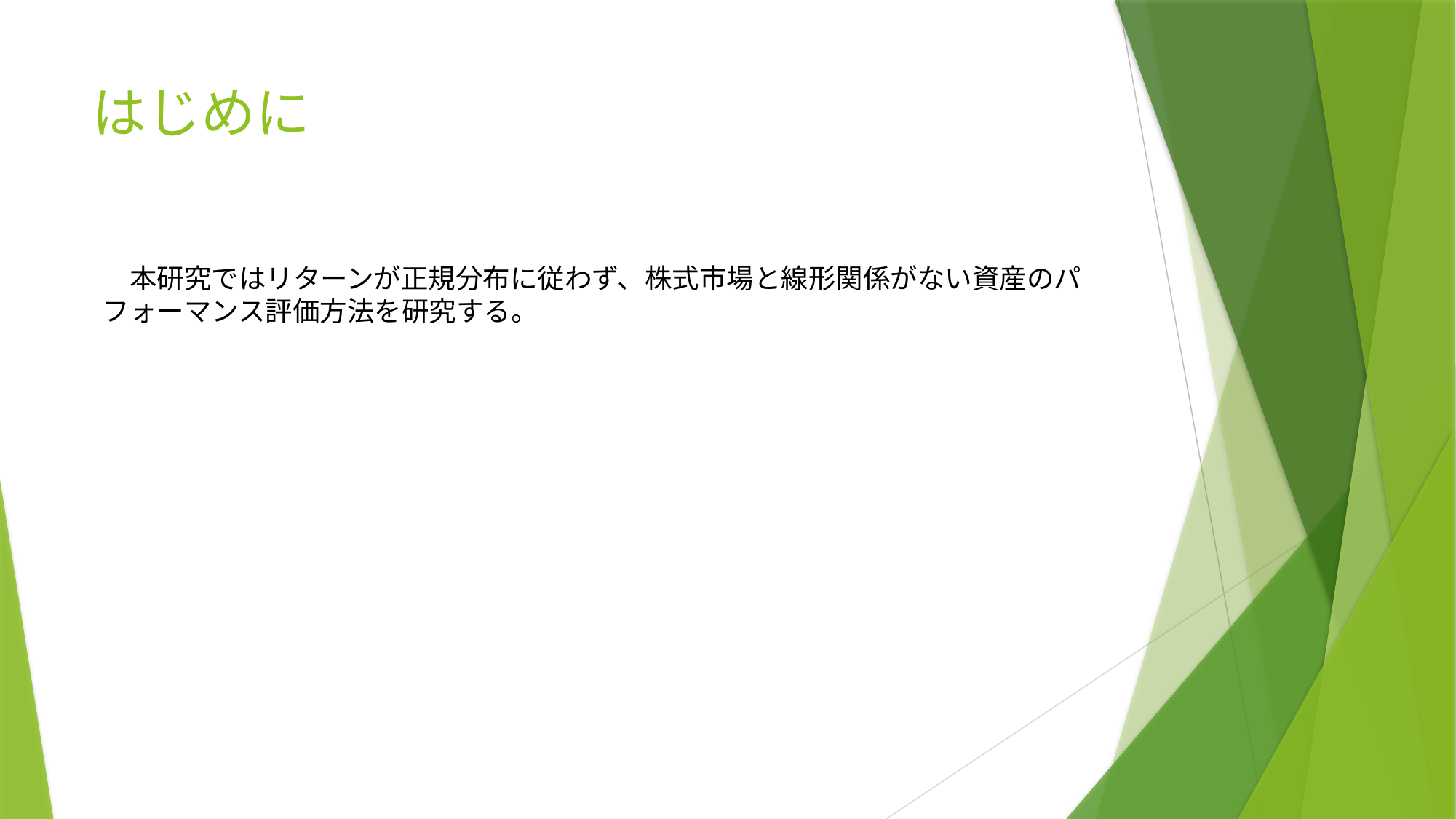

# はじめに
　本研究ではリターンが正規分布に従わず、株式市場と線形関係がない資産のパフォーマンス評価方法を研究する。